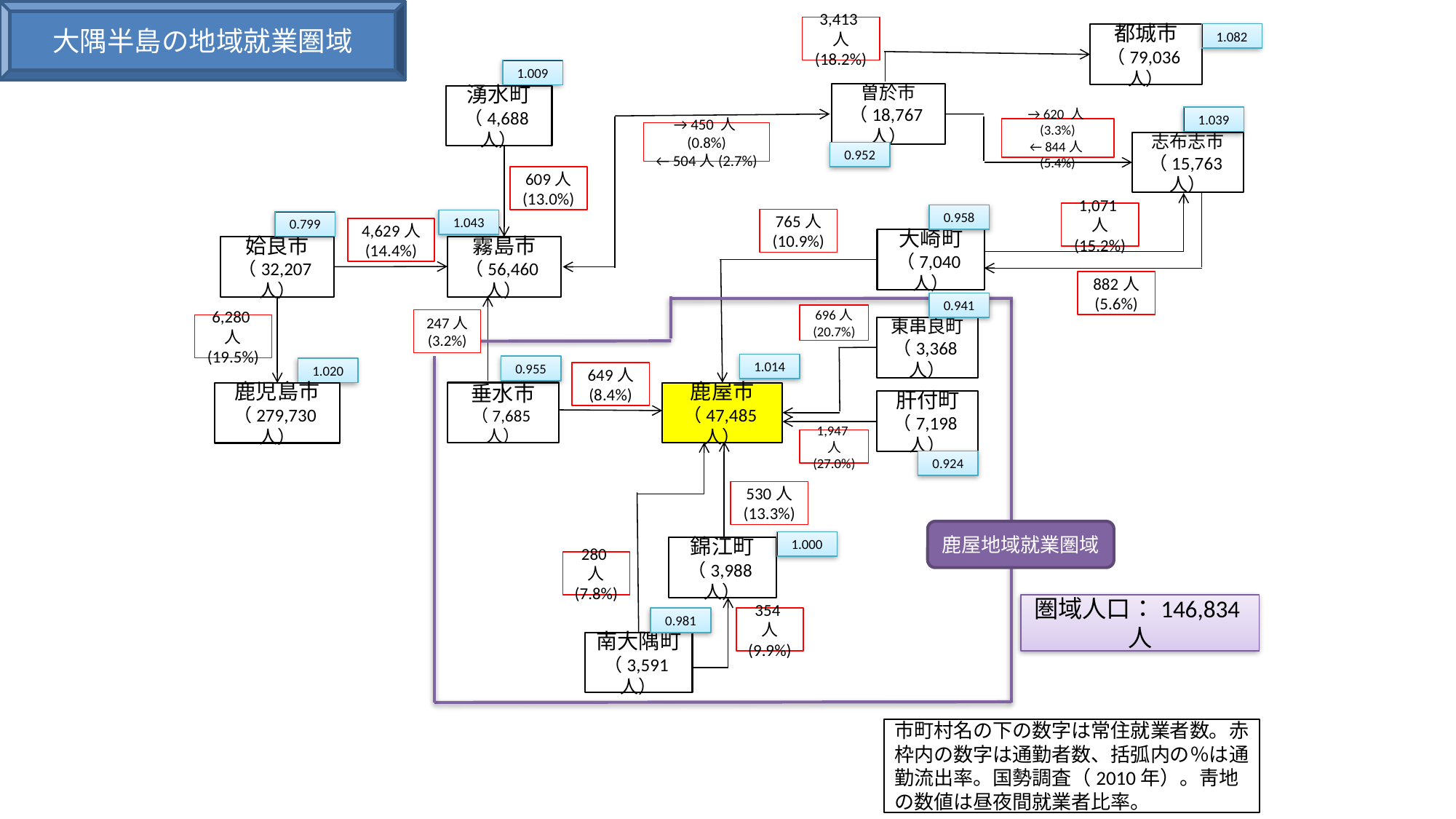

大隅半島の地域就業圏域
3,413人
(18.2%)
1.082
都城市（79,036人）
1.009
曽於市
（18,767人）
湧水町
（4,688人）
1.039
→ 620 人(3.3%)
← 844人(5.4%)
→ 450 人(0.8%)
← 504人(2.7%)
志布志市（15,763人）
0.952
609人
(13.0%)
1,071人
(15.2%)
0.958
765人
(10.9%)
1.043
0.799
4,629人
(14.4%)
大崎町
（7,040人）
姶良市
（32,207人）
霧島市
（56,460人）
882人
(5.6%)
0.941
696人
(20.7%)
247人
(3.2%)
6,280人
(19.5%)
東串良町
（3,368人）
1.014
0.955
1.020
649人
(8.4%)
垂水市
（7,685人）
鹿屋市
（47,485人）
鹿児島市
（279,730人）
肝付町
（7,198人）
1,947人
(27.0%)
0.924
530人
(13.3%)
鹿屋地域就業圏域
1.000
錦江町
（3,988人）
280人
(7.8%)
圏域人口：146,834人
354人
(9.9%)
0.981
南大隅町
（3,591人）
市町村名の下の数字は常住就業者数。赤枠内の数字は通勤者数、括弧内の％は通勤流出率。国勢調査（2010年）。靑地の数値は昼夜間就業者比率。